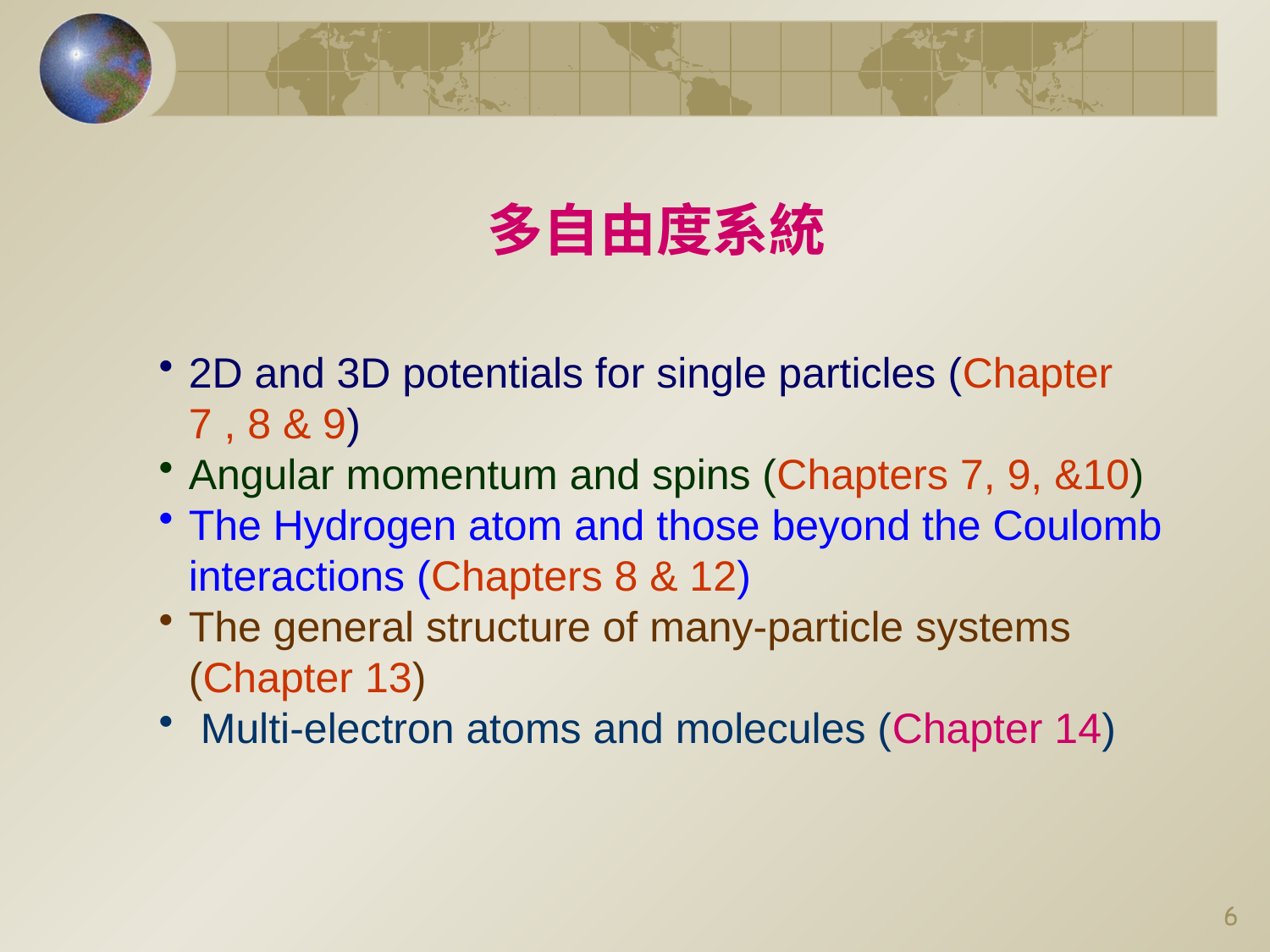

多自由度系統
2D and 3D potentials for single particles (Chapter 7 , 8 & 9)
Angular momentum and spins (Chapters 7, 9, &10)
The Hydrogen atom and those beyond the Coulomb interactions (Chapters 8 & 12)
The general structure of many-particle systems (Chapter 13)
 Multi-electron atoms and molecules (Chapter 14)
6